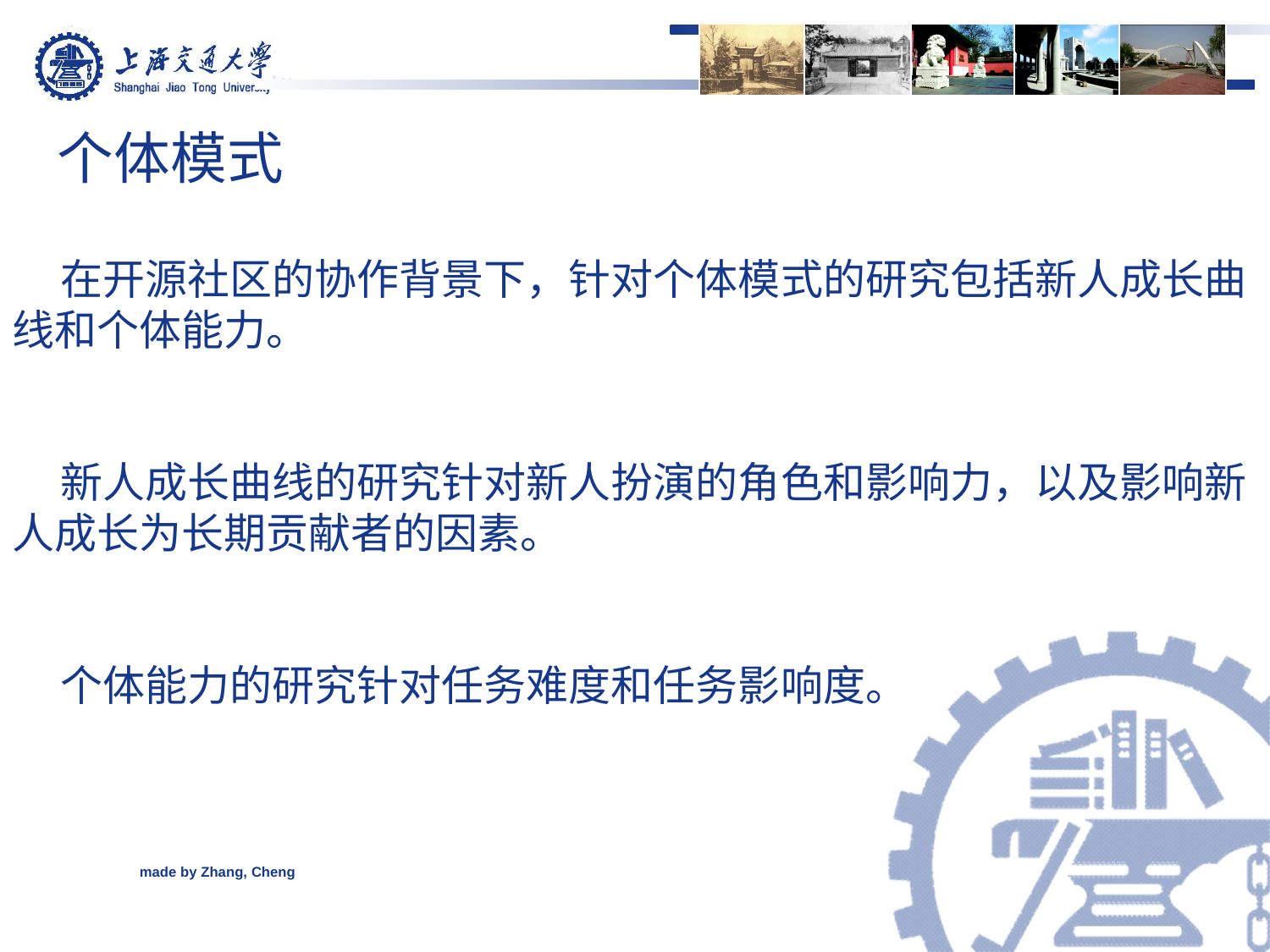

个体模式

    在开源社区的协作背景下，针对个体模式的研究包括新人成长曲线和个体能力。

    新人成长曲线的研究针对新人扮演的角色和影响力，以及影响新人成长为长期贡献者的因素。

    个体能力的研究针对任务难度和任务影响度。
made by Zhang, Cheng